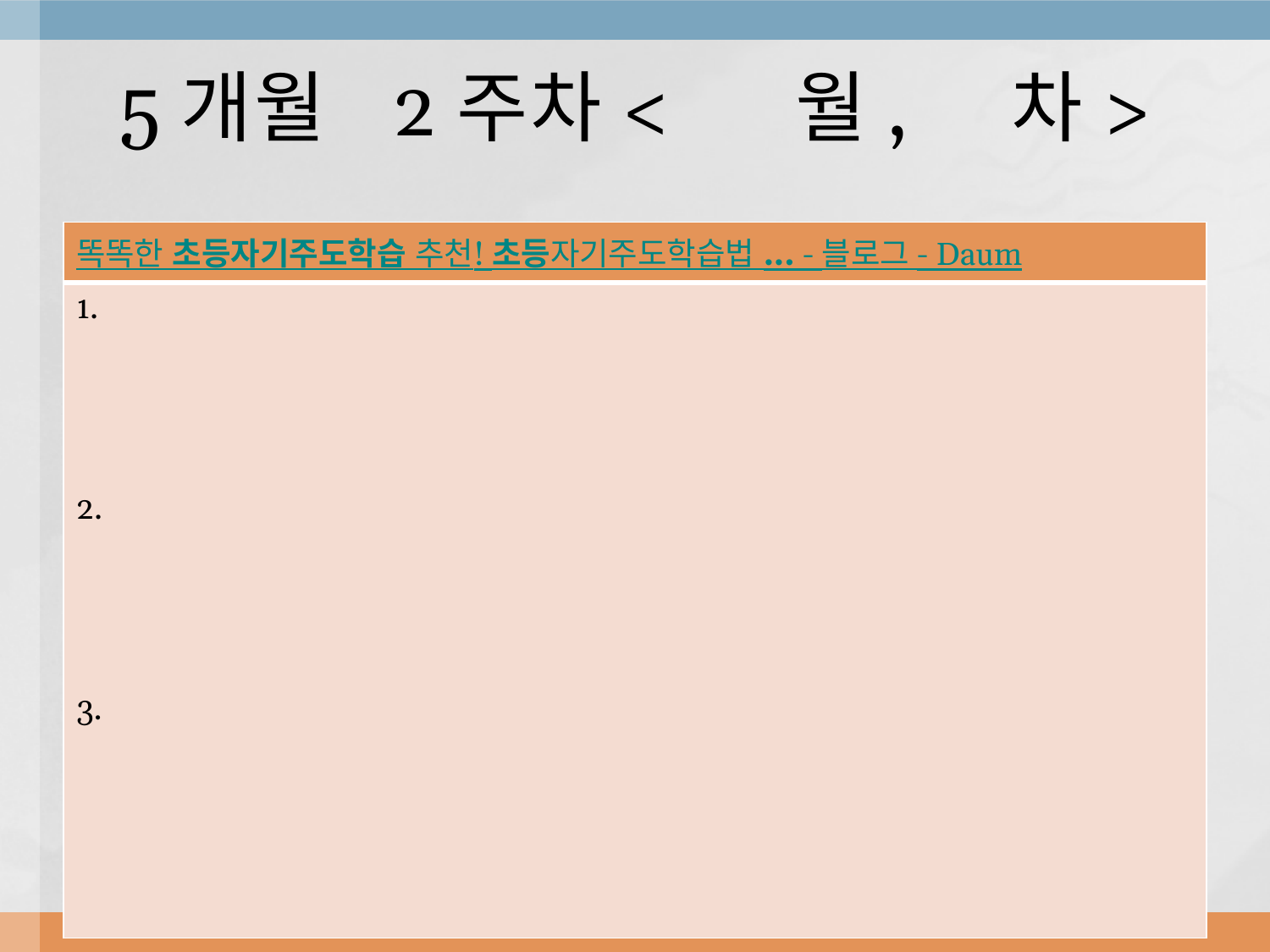

# 5개월  2주차<     월,    차>
| 똑똑한 초등자기주도학습 추천! 초등자기주도학습법 ... - 블로그 - Daum |
| --- |
| 1. 2. 3. |